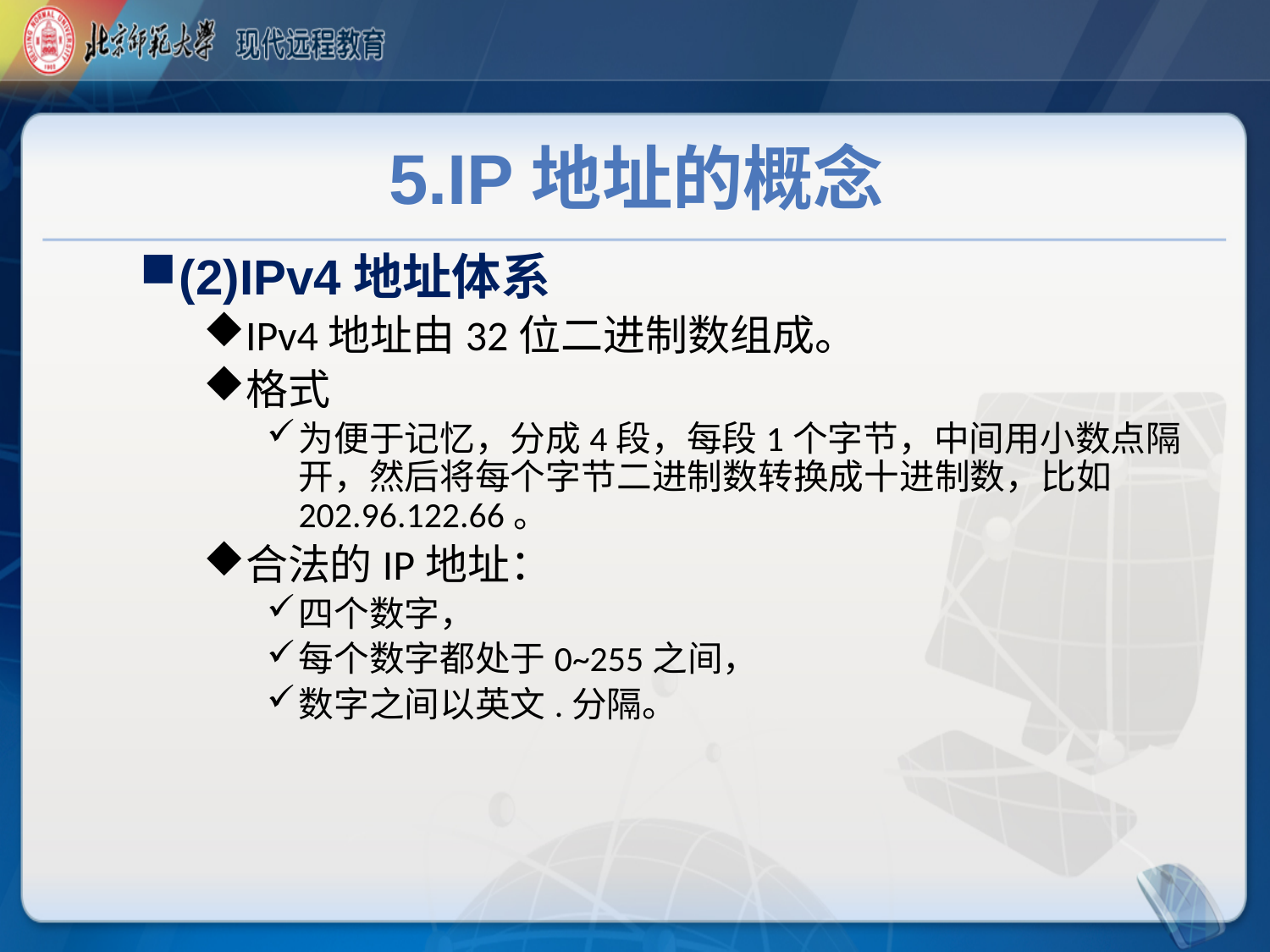

# 5.IP地址的概念
(2)IPv4地址体系
IPv4地址由32位二进制数组成。
格式
为便于记忆，分成4段，每段1个字节，中间用小数点隔开，然后将每个字节二进制数转换成十进制数，比如202.96.122.66。
合法的IP地址：
四个数字，
每个数字都处于0~255之间，
数字之间以英文.分隔。